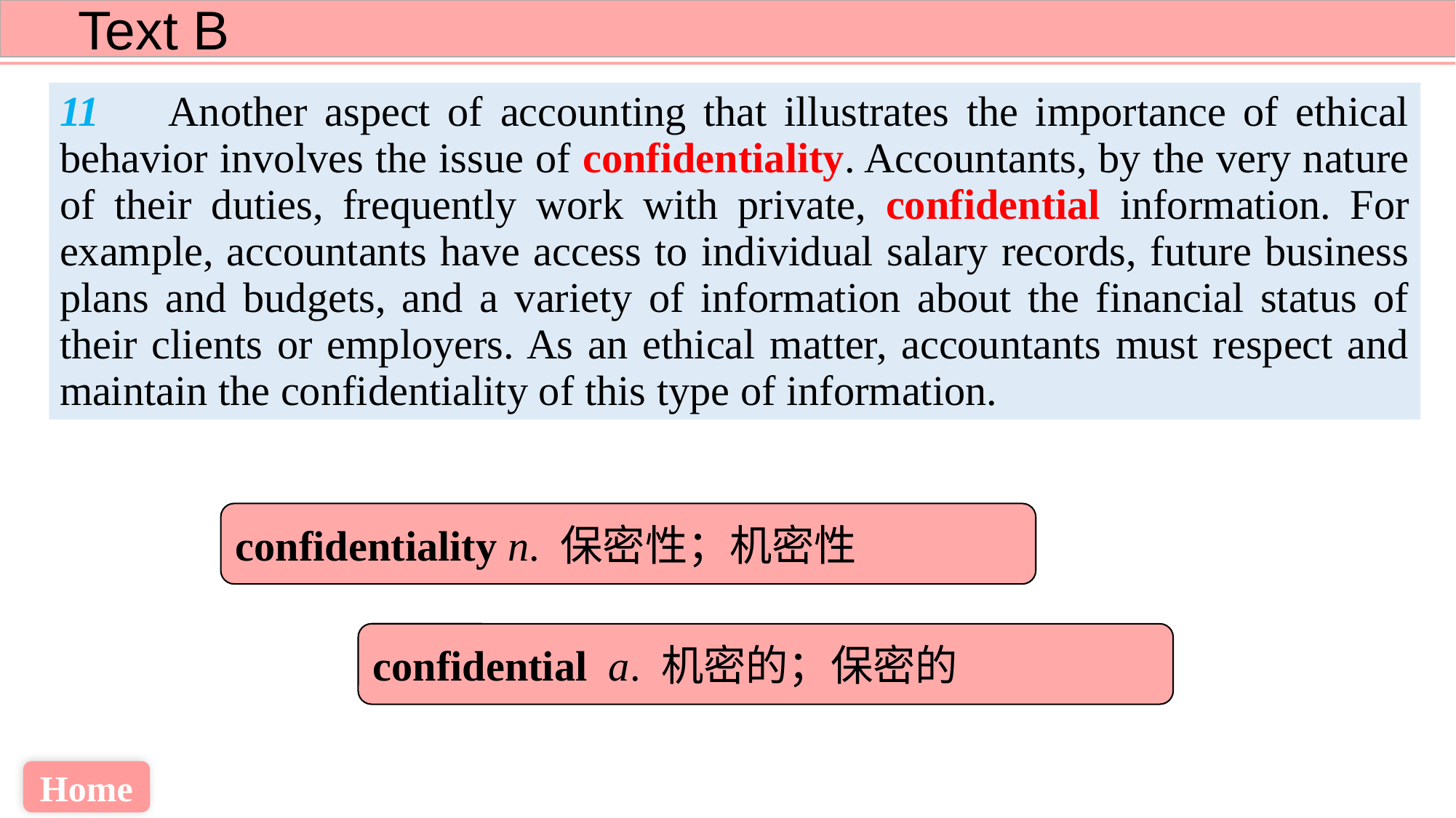

11    Another aspect of accounting that illustrates the importance of ethical behavior involves the issue of confidentiality. Accountants, by the very nature of their duties, frequently work with private, confidential information. For example, accountants have access to individual salary records, future business plans and budgets, and a variety of information about the financial status of their clients or employers. As an ethical matter, accountants must respect and maintain the confidentiality of this type of information.

confidentiality n. 保密性；机密性
confidential  a. 机密的；保密的